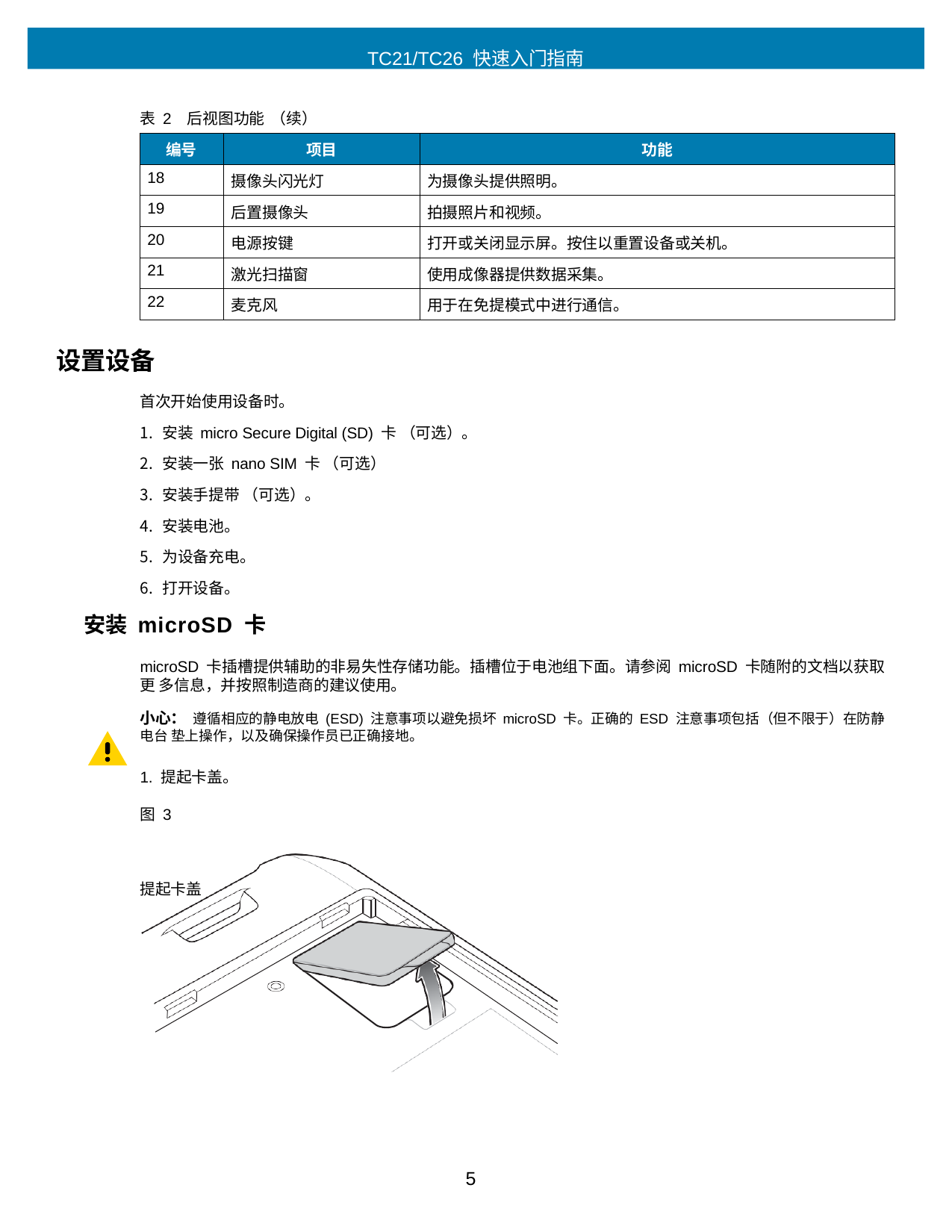

TC21/TC26 快速入门指南
表 2	后视图功能 （续）
| 编号 | 项目 | 功能 |
| --- | --- | --- |
| 18 | 摄像头闪光灯 | 为摄像头提供照明。 |
| 19 | 后置摄像头 | 拍摄照片和视频。 |
| 20 | 电源按键 | 打开或关闭显示屏。按住以重置设备或关机。 |
| 21 | 激光扫描窗 | 使用成像器提供数据采集。 |
| 22 | 麦克风 | 用于在免提模式中进行通信。 |
设置设备
首次开始使用设备时。
安装 micro Secure Digital (SD) 卡 （可选）。
安装一张 nano SIM 卡 （可选）
安装手提带 （可选）。
安装电池。
为设备充电。
打开设备。

安装 microSD 卡

microSD 卡插槽提供辅助的非易失性存储功能。插槽位于电池组下面。请参阅 microSD 卡随附的文档以获取更 多信息，并按照制造商的建议使用。
小心： 遵循相应的静电放电 (ESD) 注意事项以避免损坏 microSD 卡。正确的 ESD 注意事项包括（但不限于）在防静电台 垫上操作，以及确保操作员已正确接地。
1. 提起卡盖。 图 3	提起卡盖

5